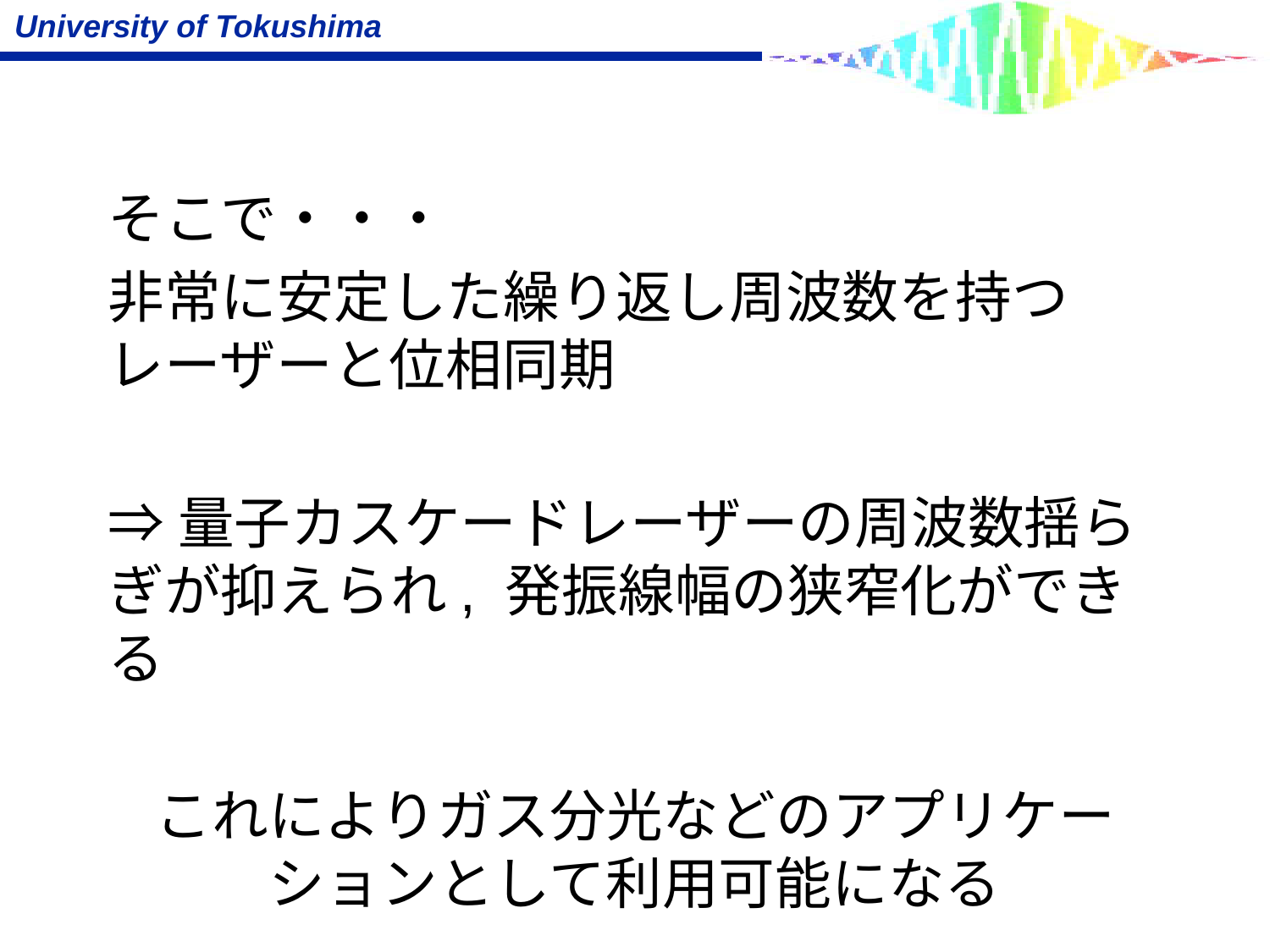

そこで・・・
非常に安定した繰り返し周波数を持つレーザーと位相同期

⇒量子カスケードレーザーの周波数揺らぎが抑えられ, 発振線幅の狭窄化ができる

これによりガス分光などのアプリケーションとして利用可能になる